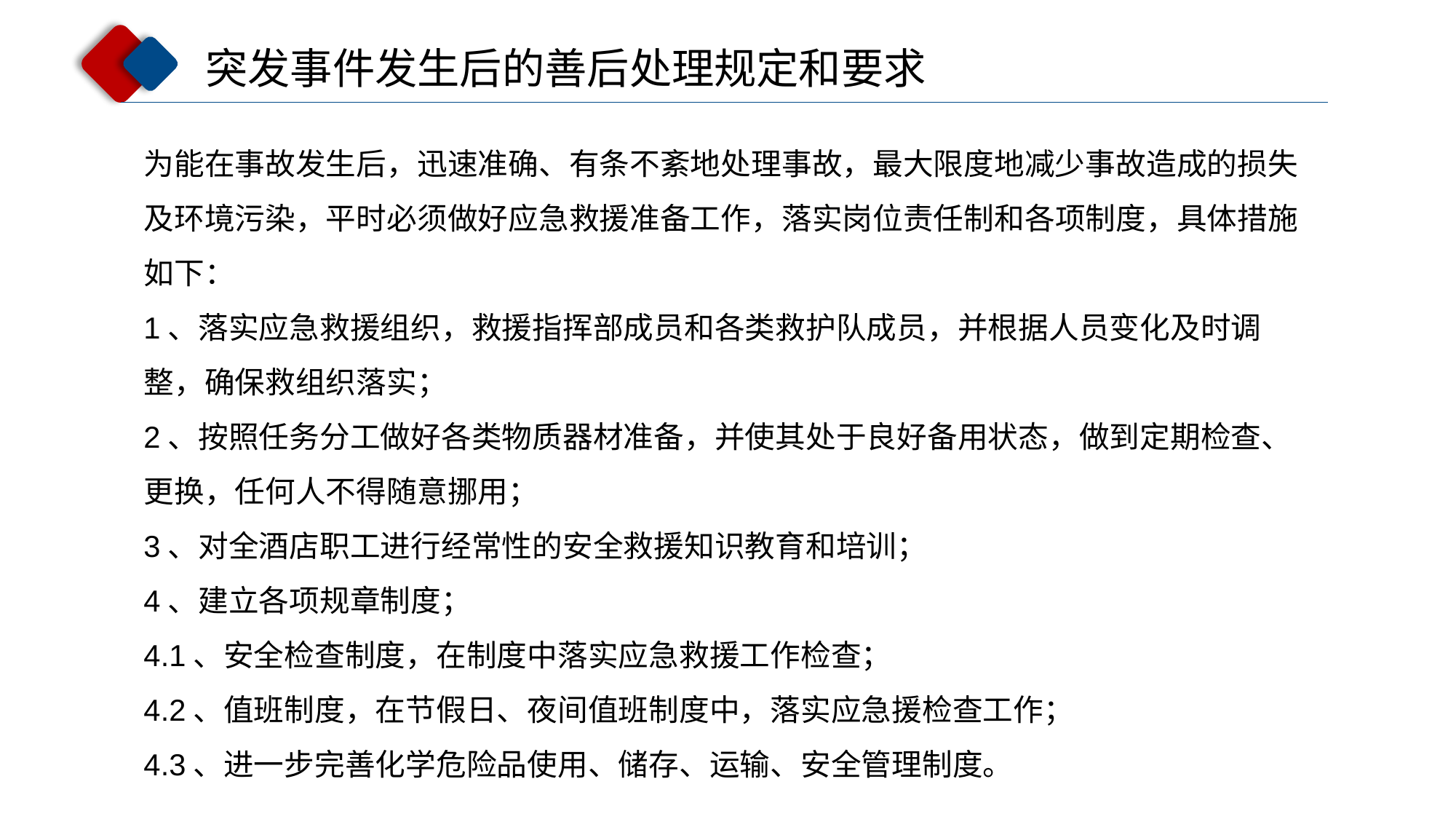

突发事件发生后的善后处理规定和要求
为能在事故发生后，迅速准确、有条不紊地处理事故，最大限度地减少事故造成的损失及环境污染，平时必须做好应急救援准备工作，落实岗位责任制和各项制度，具体措施如下：
1、落实应急救援组织，救援指挥部成员和各类救护队成员，并根据人员变化及时调整，确保救组织落实；
2、按照任务分工做好各类物质器材准备，并使其处于良好备用状态，做到定期检查、更换，任何人不得随意挪用；
3、对全酒店职工进行经常性的安全救援知识教育和培训；
4、建立各项规章制度；
4.1、安全检查制度，在制度中落实应急救援工作检查；
4.2、值班制度，在节假日、夜间值班制度中，落实应急援检查工作；
4.3、进一步完善化学危险品使用、储存、运输、安全管理制度。